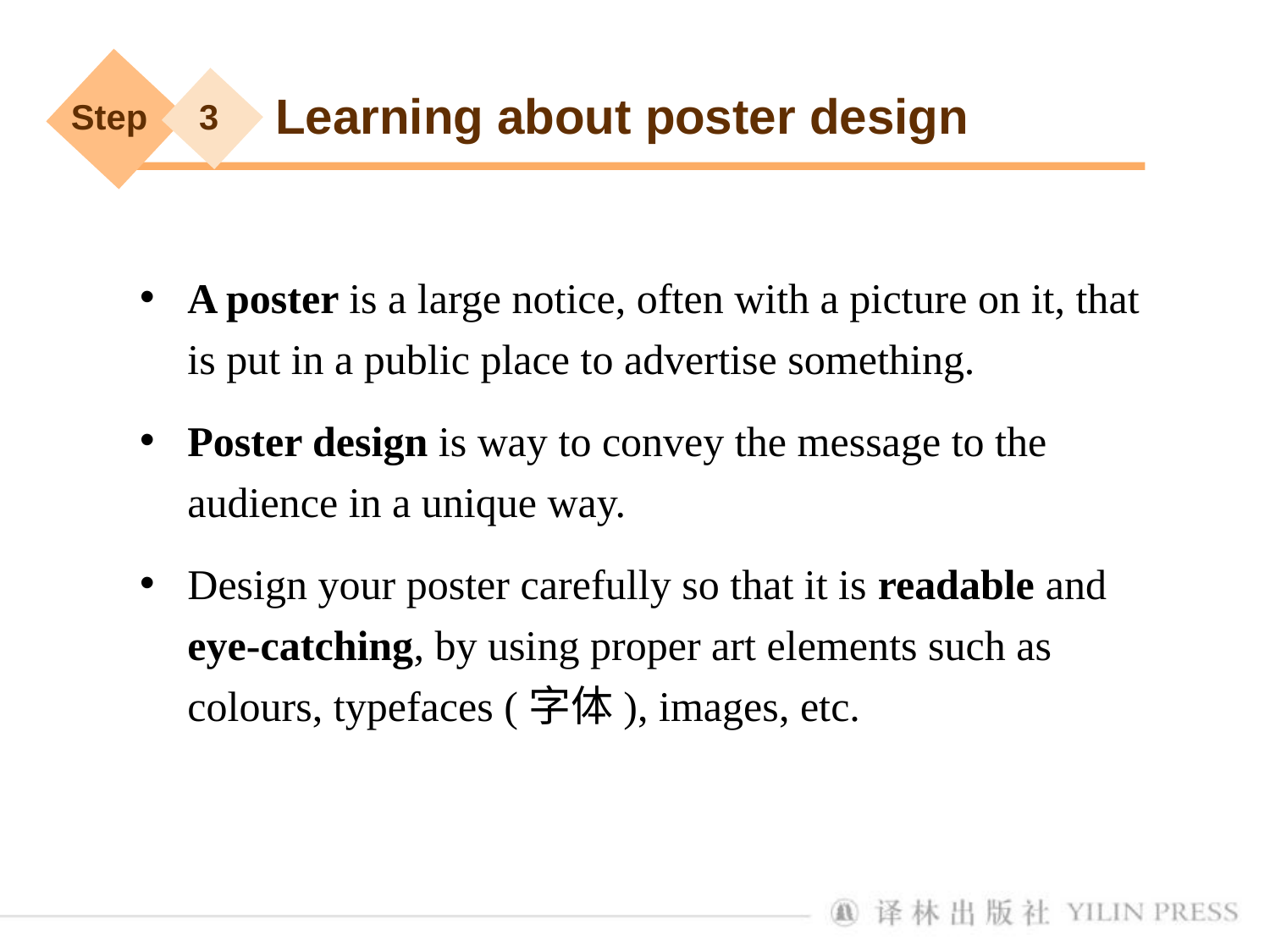

Learning about poster design

Step
3
A poster is a large notice, often with a picture on it, that is put in a public place to advertise something.
Poster design is way to convey the message to the audience in a unique way.
Design your poster carefully so that it is readable and eye-catching, by using proper art elements such as colours, typefaces (字体), images, etc.